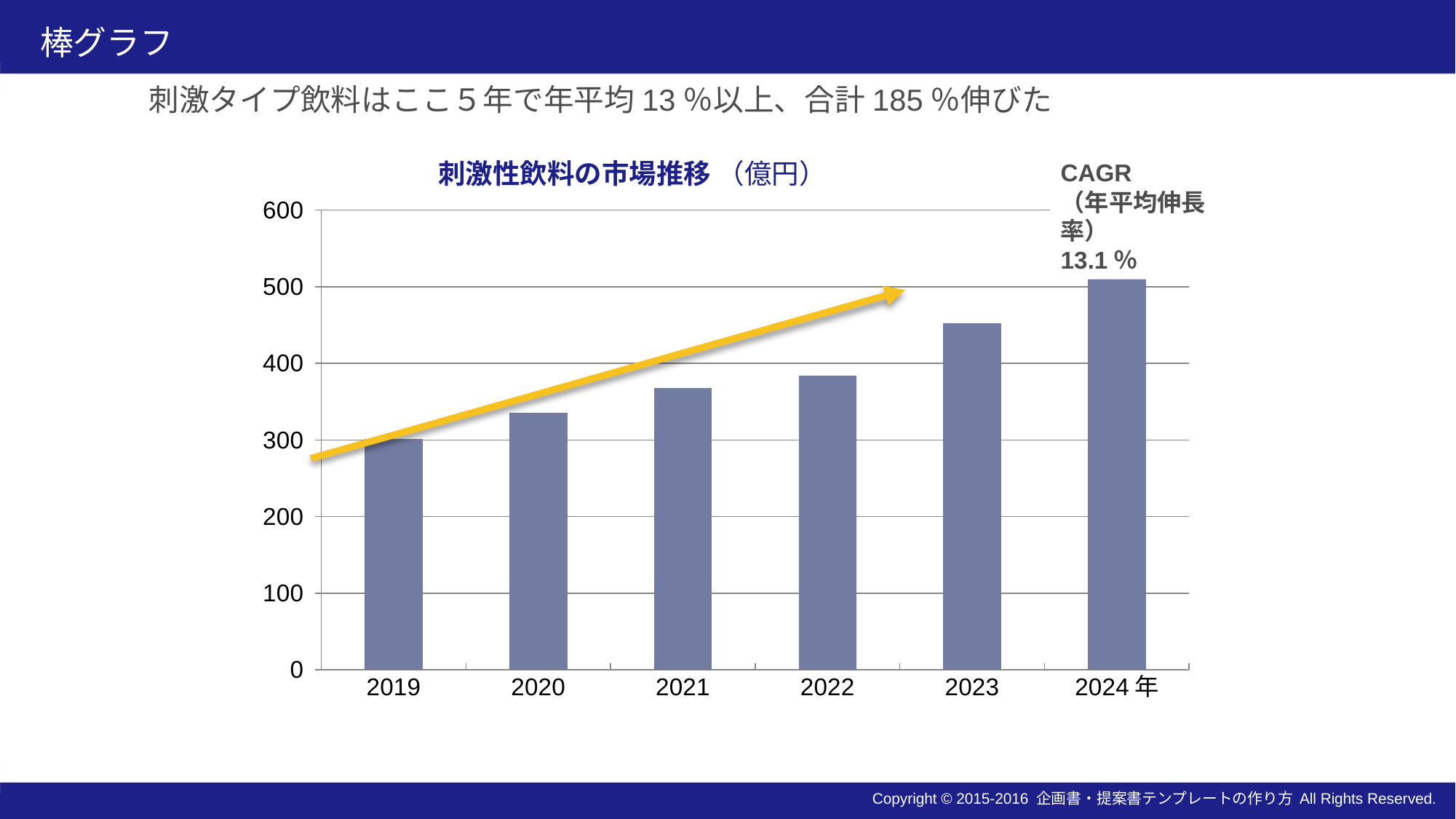

# 棒グラフ
刺激タイプ飲料はここ５年で年平均13％以上、合計185％伸びた
CAGR
（年平均伸長率）
13.1％
刺激性飲料の市場推移 （億円）

### Chart

| Category | 系列 1 |
|---|---|
| 2019 | 301.0 |
| 2020 | 336.0 |
| 2021 | 368.0 |
| 2022 | 384.0 |
| 2023 | 452.0 |
| 2024年 | 556.0 |